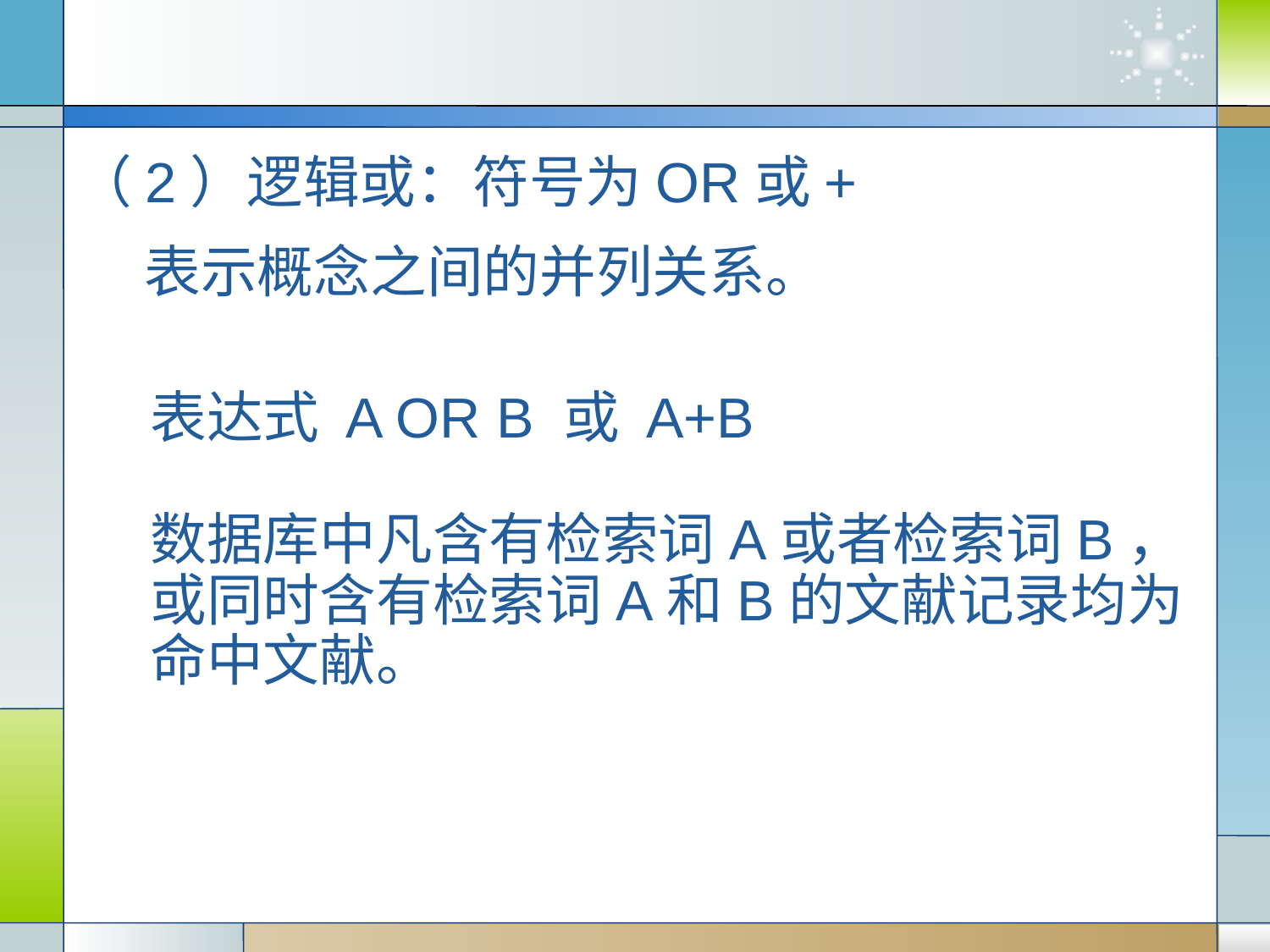

（2）逻辑或：符号为OR或+
表示概念之间的并列关系。
表达式 A OR B 或 A+B

数据库中凡含有检索词A或者检索词B，或同时含有检索词A和B的文献记录均为命中文献。